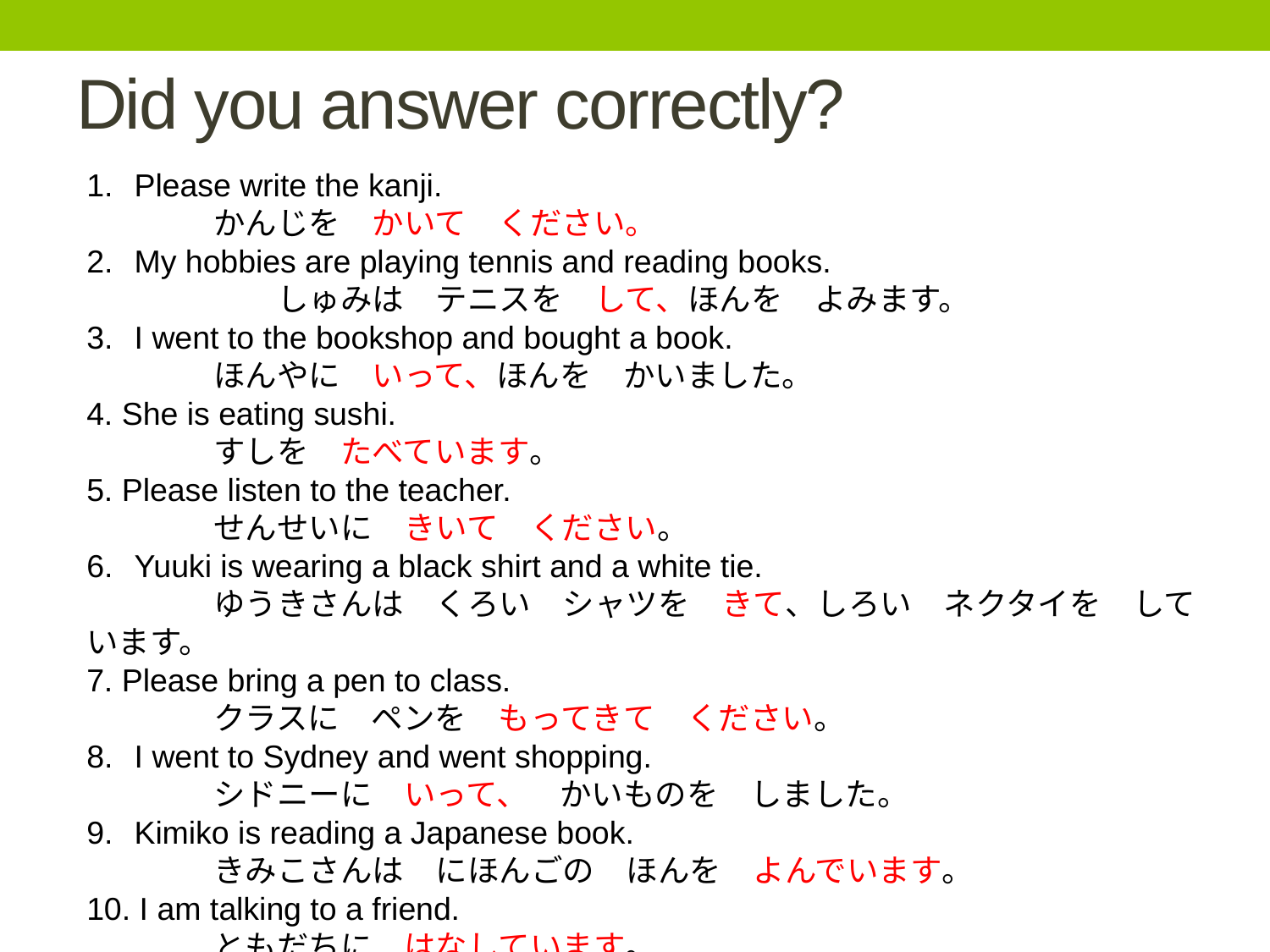

# Did you answer correctly?
Please write the kanji.
	かんじを　かいて　ください。
My hobbies are playing tennis and reading books.
	しゅみは　テニスを　して、ほんを　よみます。
I went to the bookshop and bought a book.
	ほんやに　いって、ほんを　かいました。
4. She is eating sushi.
	すしを　たべています。
5. Please listen to the teacher.
	せんせいに　きいて　ください。
Yuuki is wearing a black shirt and a white tie.
	ゆうきさんは　くろい　シャツを　きて、しろい　ネクタイを　しています。
7. Please bring a pen to class.
	クラスに　ペンを　もってきて　ください。
I went to Sydney and went shopping.
	シドニーに　いって、　かいものを　しました。
Kimiko is reading a Japanese book.
	きみこさんは　にほんごの　ほんを　よんでいます。
10. I am talking to a friend.
	ともだちに　はなしています。